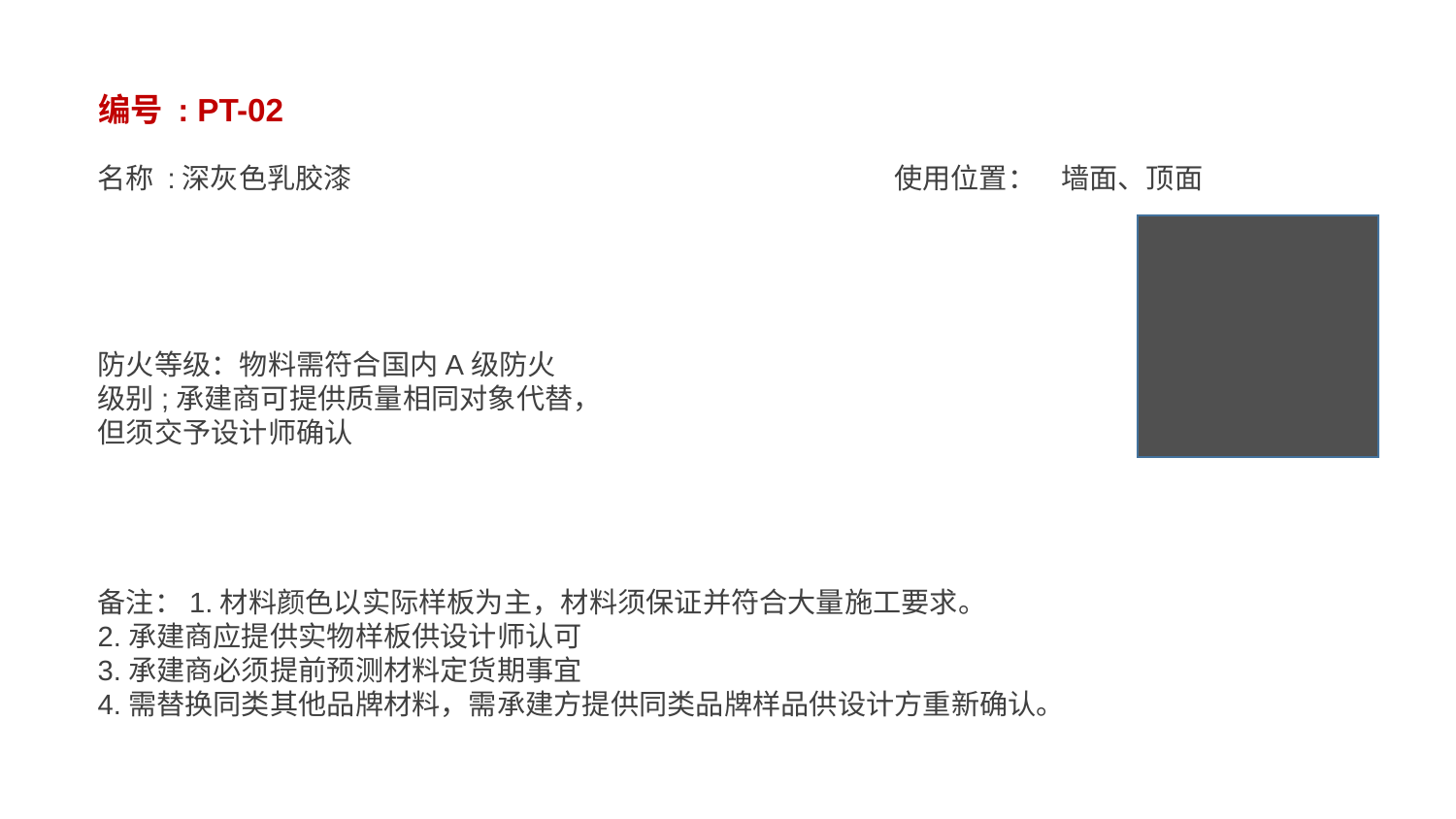

编号 : PT-02
名称 :深灰色乳胶漆                                                                                      使用位置：    墙面、顶面

防火等级：物料需符合国内A级防火
级别;承建商可提供质量相同对象代替，
但须交予设计师确认

备注：1.材料颜色以实际样板为主，材料须保证并符合大量施工要求。
2.承建商应提供实物样板供设计师认可
3.承建商必须提前预测材料定货期事宜
4.需替换同类其他品牌材料，需承建方提供同类品牌样品供设计方重新确认。